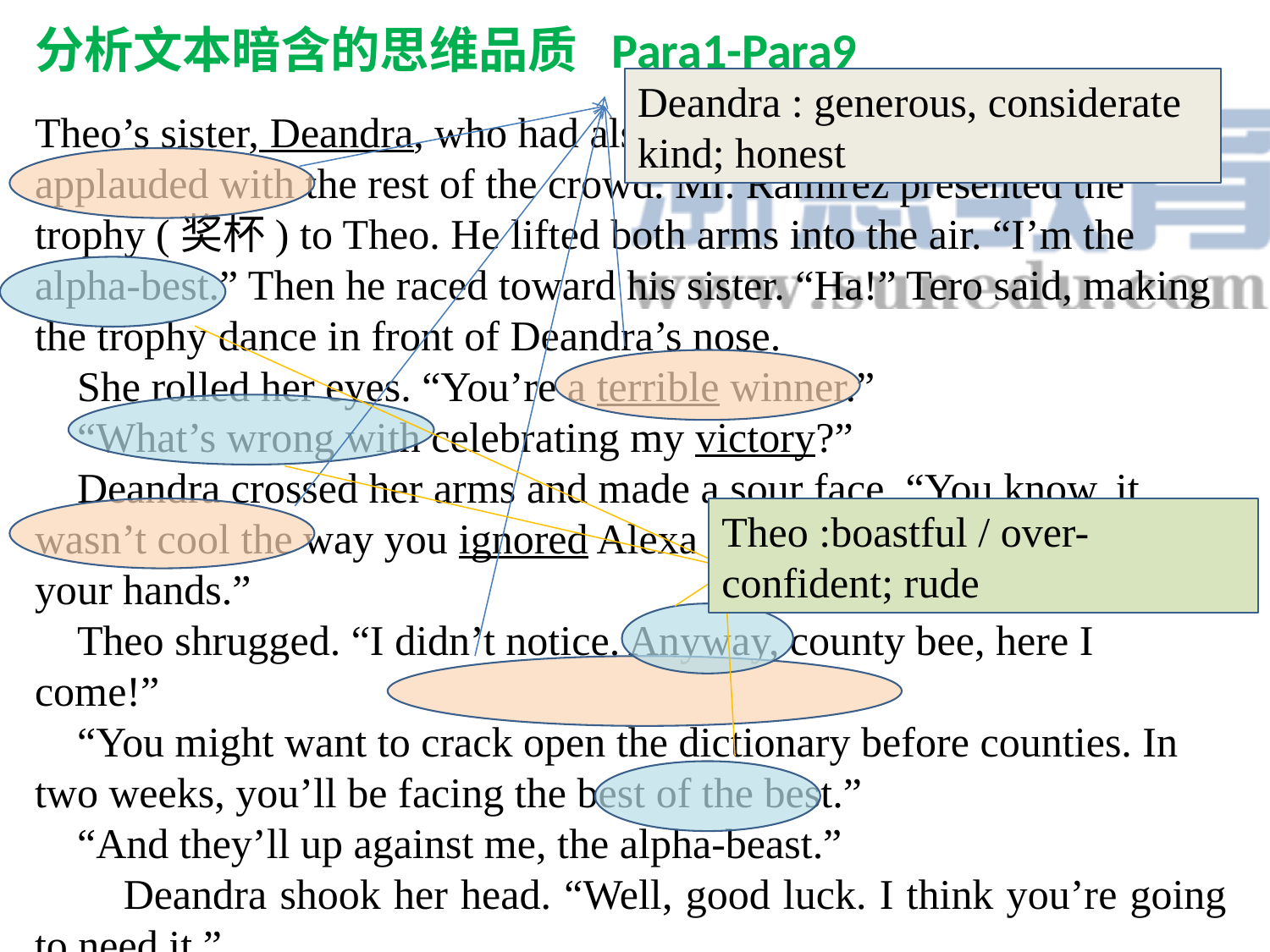

分析文本暗含的思维品质  Para1-Para9
Deandra : generous, considerate
kind; honest
Theo’s sister, Deandra, who had also competed but missed her word, applauded with the rest of the crowd. Mr. Ramirez presented the trophy (奖杯) to Theo. He lifted both arms into the air. “I’m the alpha-best.” Then he raced toward his sister. “Ha!” Tero said, making the trophy dance in front of Deandra’s nose.    She rolled her eyes. “You’re a terrible winner.”    “What’s wrong with celebrating my victory?”    Deandra crossed her arms and made a sour face. “You know, it wasn’t cool the way you ignored Alexa onstage. She tried to shake your hands.”    Theo shrugged. “I didn’t notice. Anyway, county bee, here I come!”    “You might want to crack open the dictionary before counties. In two weeks, you’ll be facing the best of the best.”    “And they’ll up against me, the alpha-beast.”    Deandra shook her head. “Well, good luck. I think you’re going to need it.”

Theo :boastful / over-confident; rude